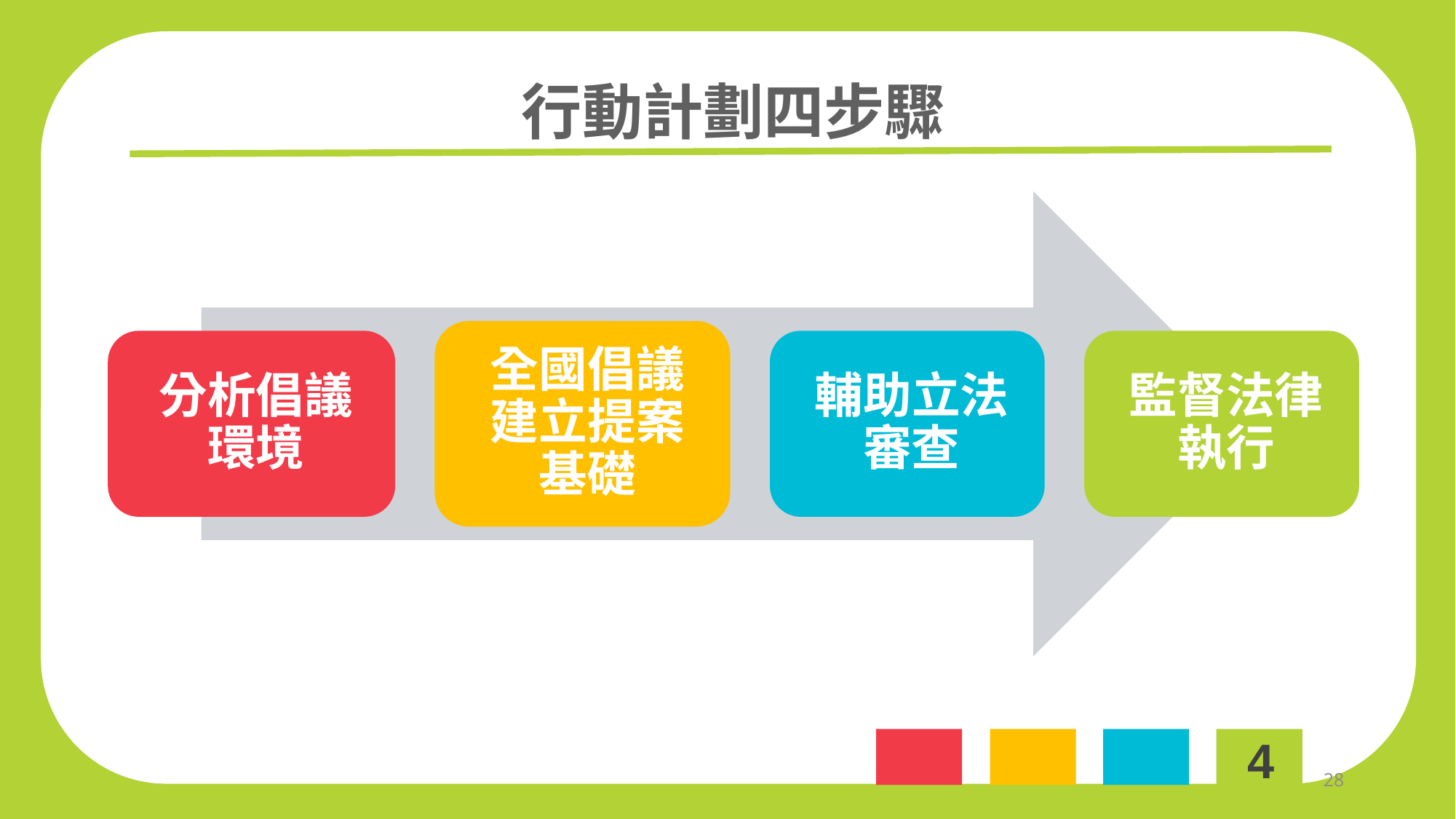

行動計劃四步驟
分析倡議環境
全國倡議建立提案基礎
輔助立法審查
監督法律執行
4

28